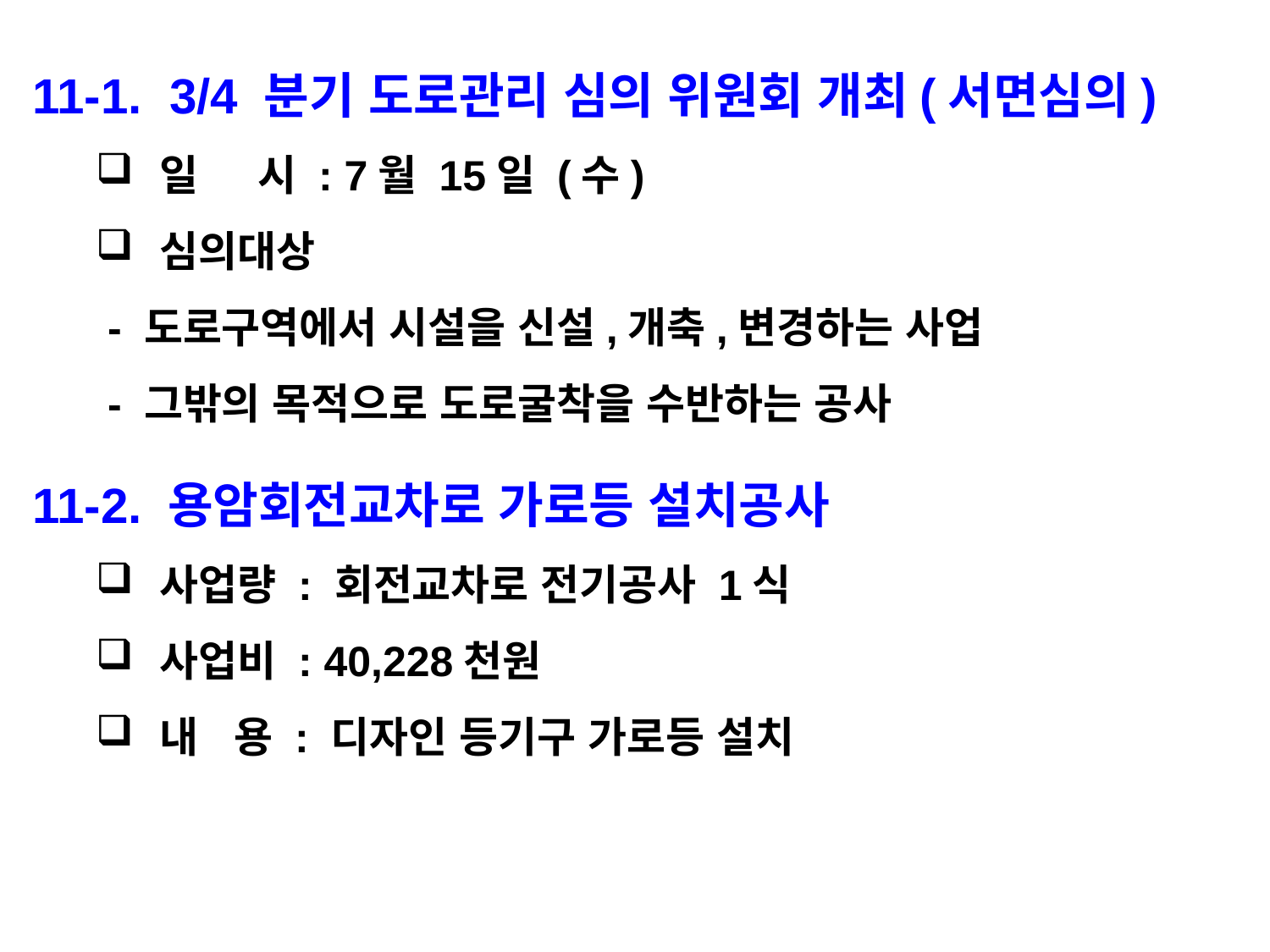

11-1.  3/4 분기 도로관리 심의 위원회 개최(서면심의)
일     시 : 7월 15일 (수)
심의대상
 - 도로구역에서 시설을 신설,개축,변경하는 사업
 - 그밖의 목적으로 도로굴착을 수반하는 공사

11-2. 용암회전교차로 가로등 설치공사
사업량 : 회전교차로 전기공사 1식
사업비 : 40,228천원
내   용 : 디자인 등기구 가로등 설치